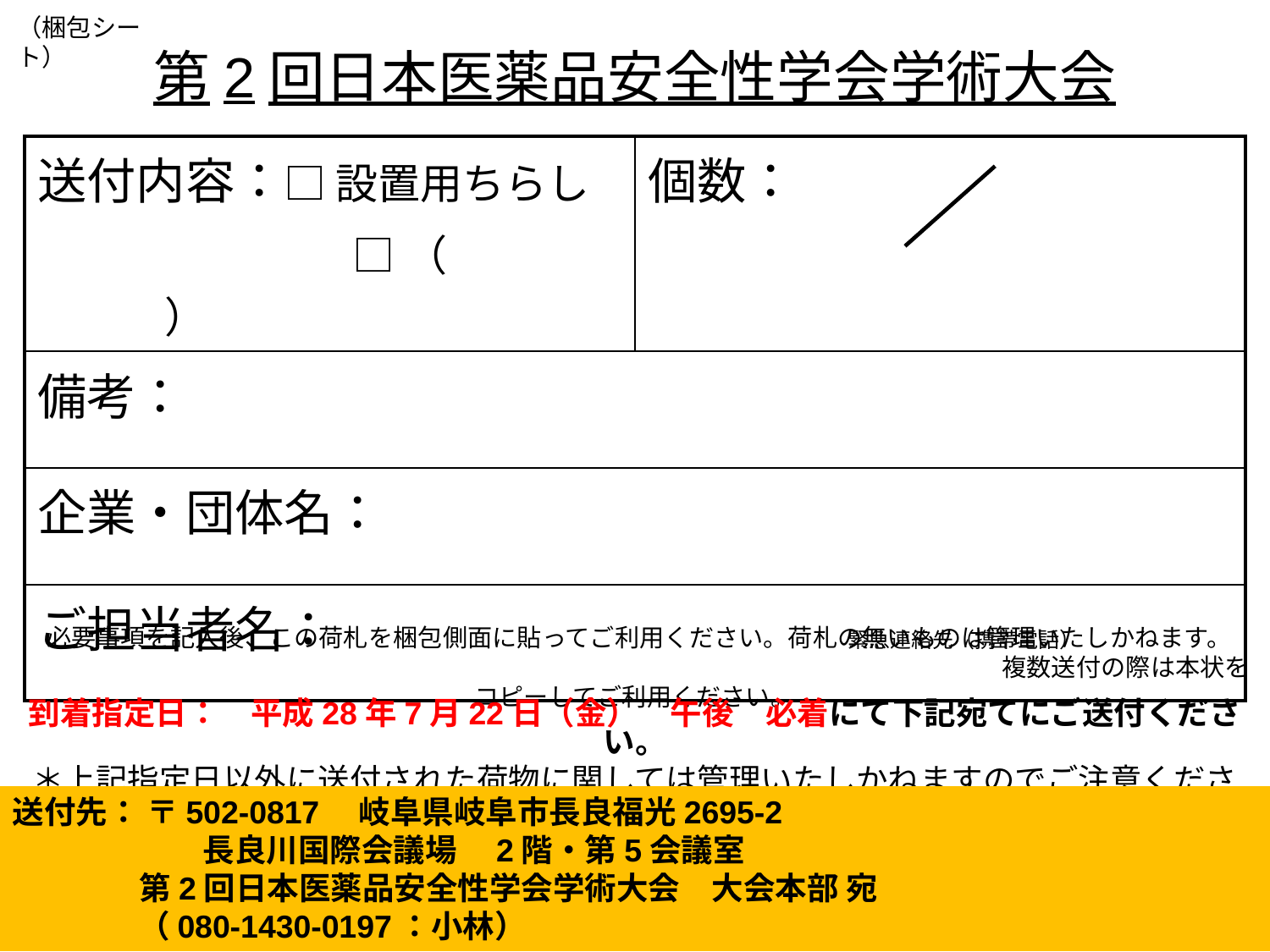

（梱包シート）
# 第2回日本医薬品安全性学会学術大会
| 送付内容：□ 設置用ちらし 　　　　　　　 □ （　　　　　　　） | 個数： |
| --- | --- |
| 備考： |  |
| 企業・団体名： |  |
| ご担当者名：　　　　　　　　　　　緊急連絡先（携帯電話） |  |

     必要事項を記入後、この荷札を梱包側面に貼ってご利用ください。荷札の無いものは管理いたしかねます。　　　　　　　　　　　　　　　　　　　　　　　　　　　　　　　　　　　　　　　　   複数送付の際は本状をコピーしてご利用ください。
到着指定日：　平成28年7月22日（金）　午後　必着にて下記宛てにご送付ください。
＊上記指定日以外に送付された荷物に関しては管理いたしかねますのでご注意ください。
送付先： 〒502-0817　岐阜県岐阜市長良福光2695-2
　　　　　　長良川国際会議場　2階・第5会議室
　	第2回日本医薬品安全性学会学術大会　大会本部 宛
            　（080-1430-0197：小林）